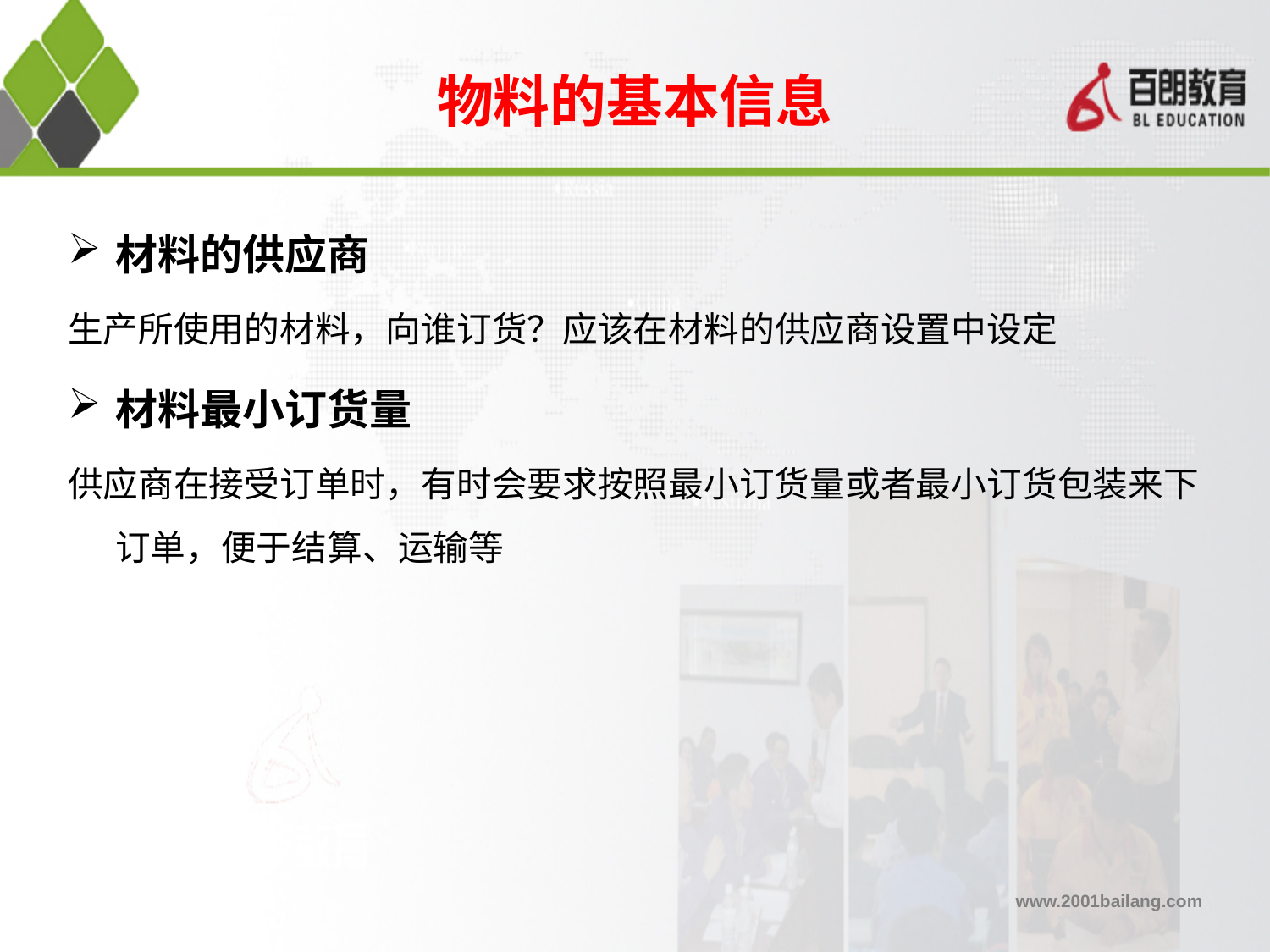

物料的基本信息
材料的供应商
生产所使用的材料，向谁订货？应该在材料的供应商设置中设定
材料最小订货量
供应商在接受订单时，有时会要求按照最小订货量或者最小订货包装来下订单，便于结算、运输等